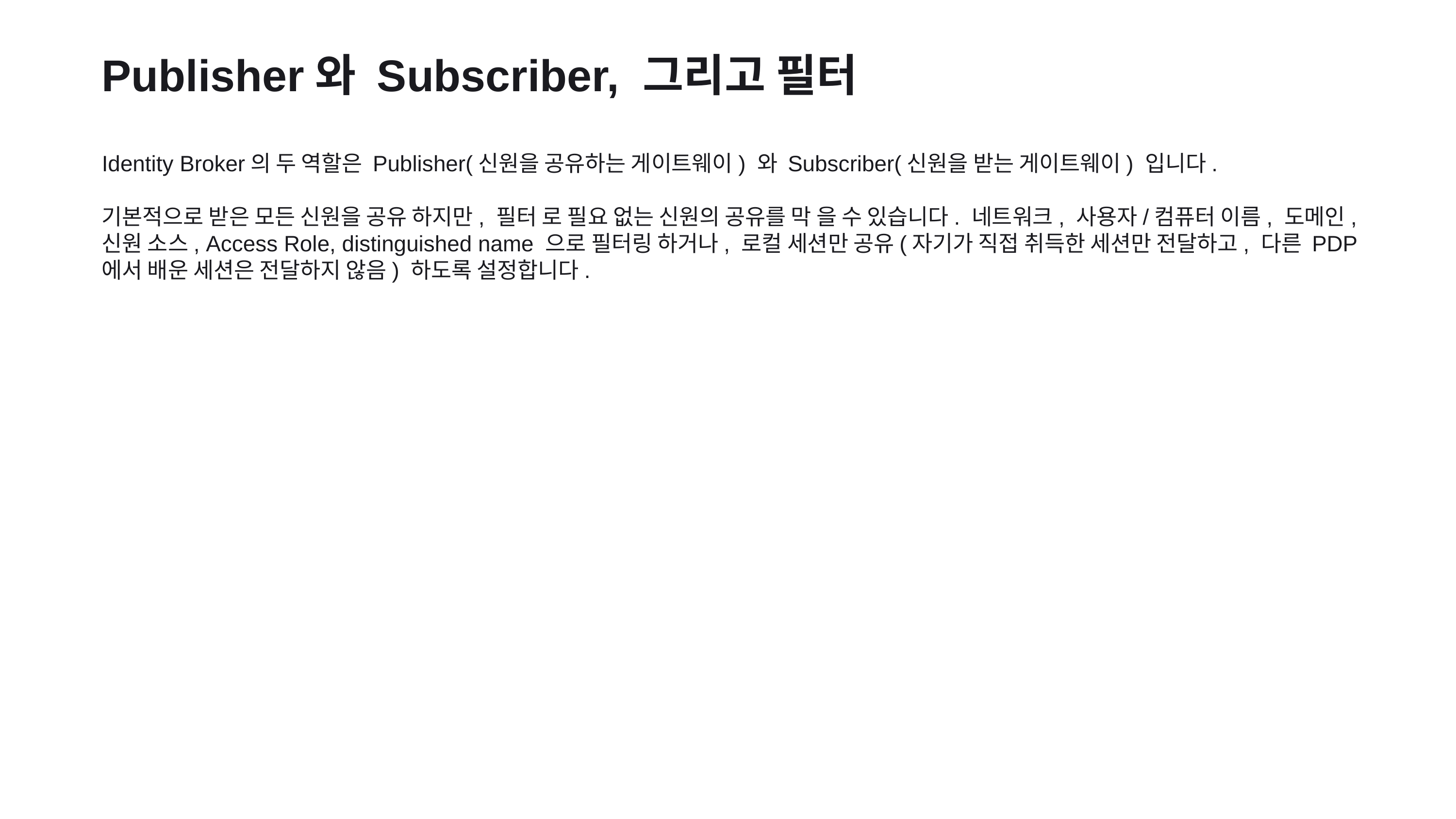

Publisher와 Subscriber, 그리고 필터
Identity Broker의 두 역할은 Publisher(신원을 공유하는 게이트웨이) 와 Subscriber(신원을 받는 게이트웨이) 입니다.

기본적으로 받은 모든 신원을 공유 하지만, 필터 로 필요 없는 신원의 공유를 막 을 수 있습니다. 네트워크, 사용자/컴퓨터 이름, 도메인, 신원 소스, Access Role, distinguished name 으로 필터링 하거나, 로컬 세션만 공유(자기가 직접 취득한 세션만 전달하고, 다른 PDP에서 배운 세션은 전달하지 않음) 하도록 설정합니다.